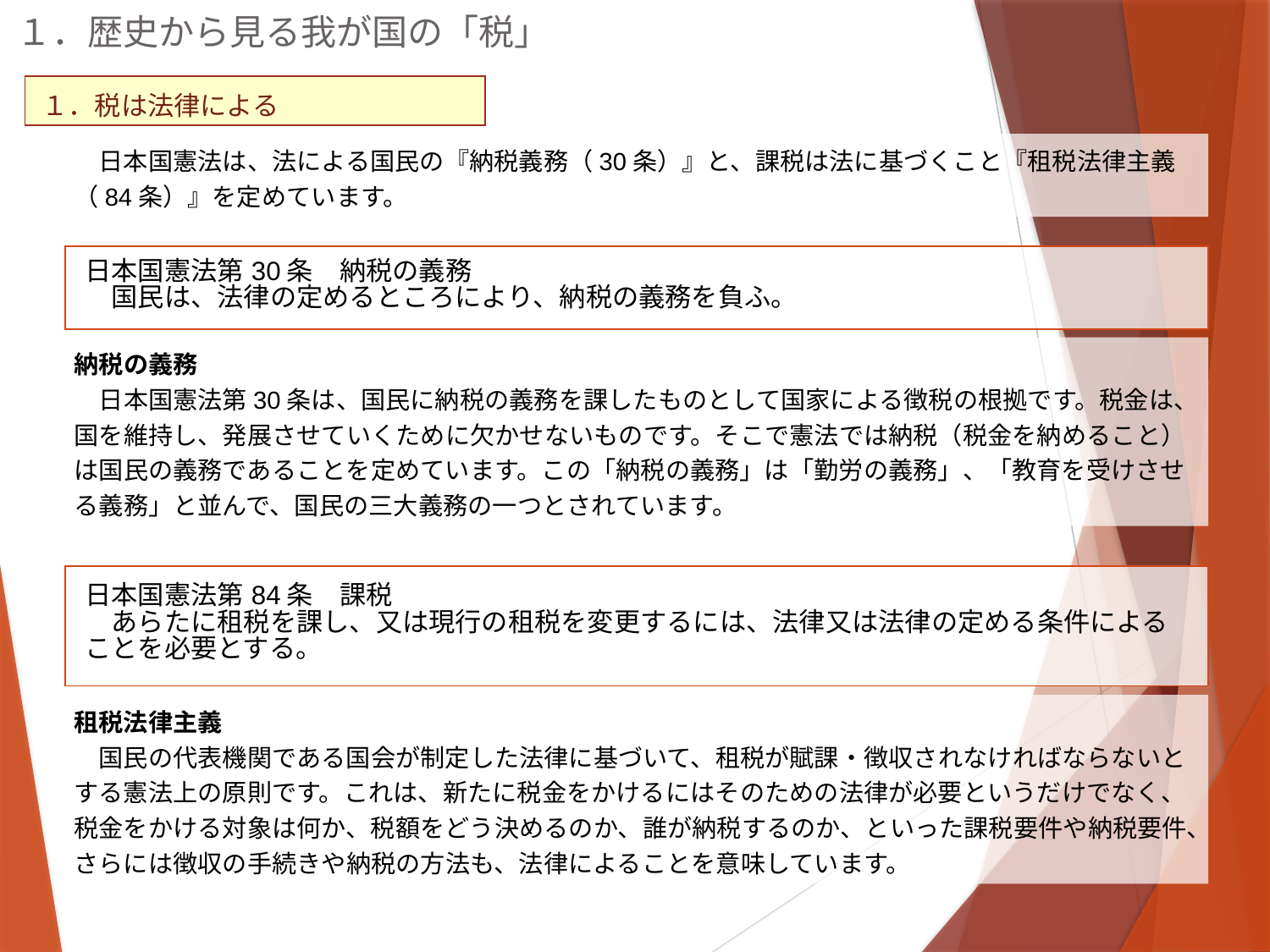

１．歴史から見る我が国の「税」
| １．税は法律による |
| --- |
　日本国憲法は、法による国民の『納税義務（30条）』と、課税は法に基づくこと『租税法律主義（84条）』を定めています。
| 日本国憲法第30条　納税の義務 　国民は、法律の定めるところにより、納税の義務を負ふ。 |
| --- |
納税の義務
　日本国憲法第30条は、国民に納税の義務を課したものとして国家による徴税の根拠です。税金は、国を維持し、発展させていくために欠かせないものです。そこで憲法では納税（税金を納めること）は国民の義務であることを定めています。この「納税の義務」は「勤労の義務」、「教育を受けさせる義務」と並んで、国民の三大義務の一つとされています。
| 日本国憲法第84条　課税 　あらたに租税を課し、又は現行の租税を変更するには、法律又は法律の定める条件によることを必要とする。 |
| --- |
租税法律主義
　国民の代表機関である国会が制定した法律に基づいて、租税が賦課・徴収されなければならないとする憲法上の原則です。これは、新たに税金をかけるにはそのための法律が必要というだけでなく、税金をかける対象は何か、税額をどう決めるのか、誰が納税するのか、といった課税要件や納税要件、さらには徴収の手続きや納税の方法も、法律によることを意味しています。